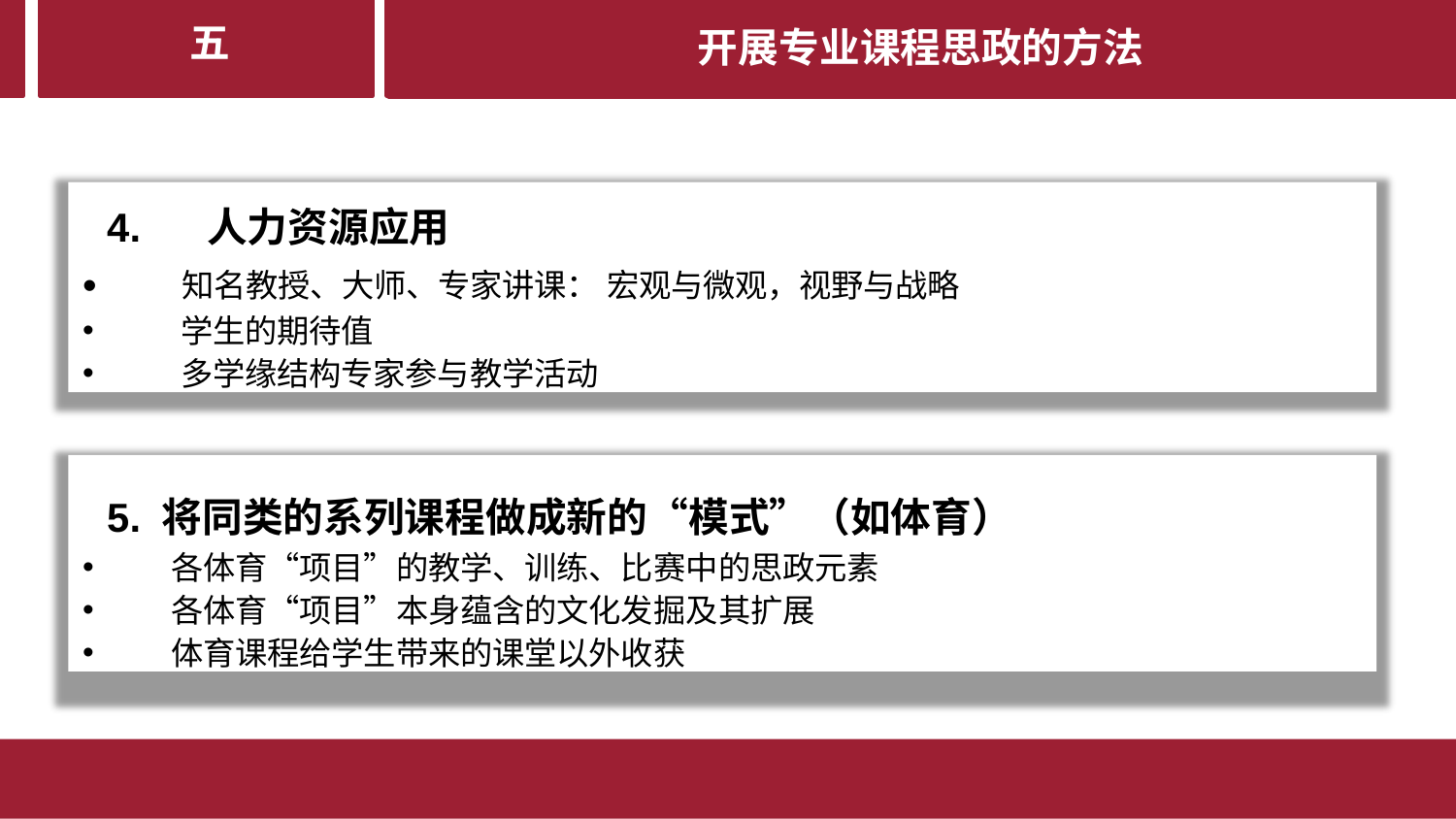

五
# 开展专业课程思政的方法

4.	人力资源应用
知名教授、大师、专家讲课： 宏观与微观，视野与战略
学生的期待值
多学缘结构专家参与教学活动

5. 将同类的系列课程做成新的“模式”（如体育）
各体育“项目”的教学、训练、比赛中的思政元素
各体育“项目”本身蕴含的文化发掘及其扩展
体育课程给学生带来的课堂以外收获